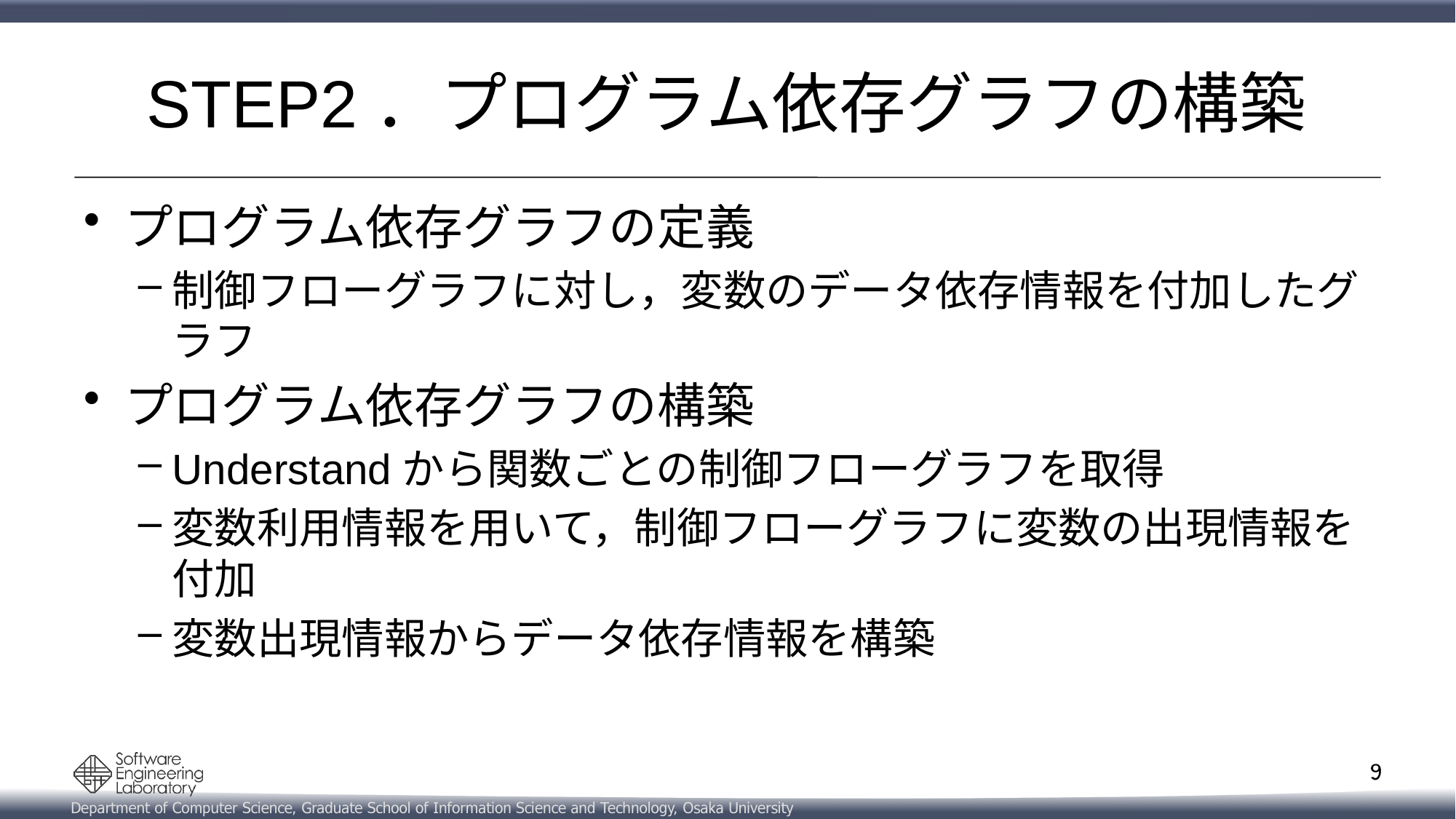

# STEP2．プログラム依存グラフの構築
プログラム依存グラフの定義
制御フローグラフに対し，変数のデータ依存情報を付加したグラフ
プログラム依存グラフの構築
Understandから関数ごとの制御フローグラフを取得
変数利用情報を用いて，制御フローグラフに変数の出現情報を
付加
変数出現情報からデータ依存情報を構築
9